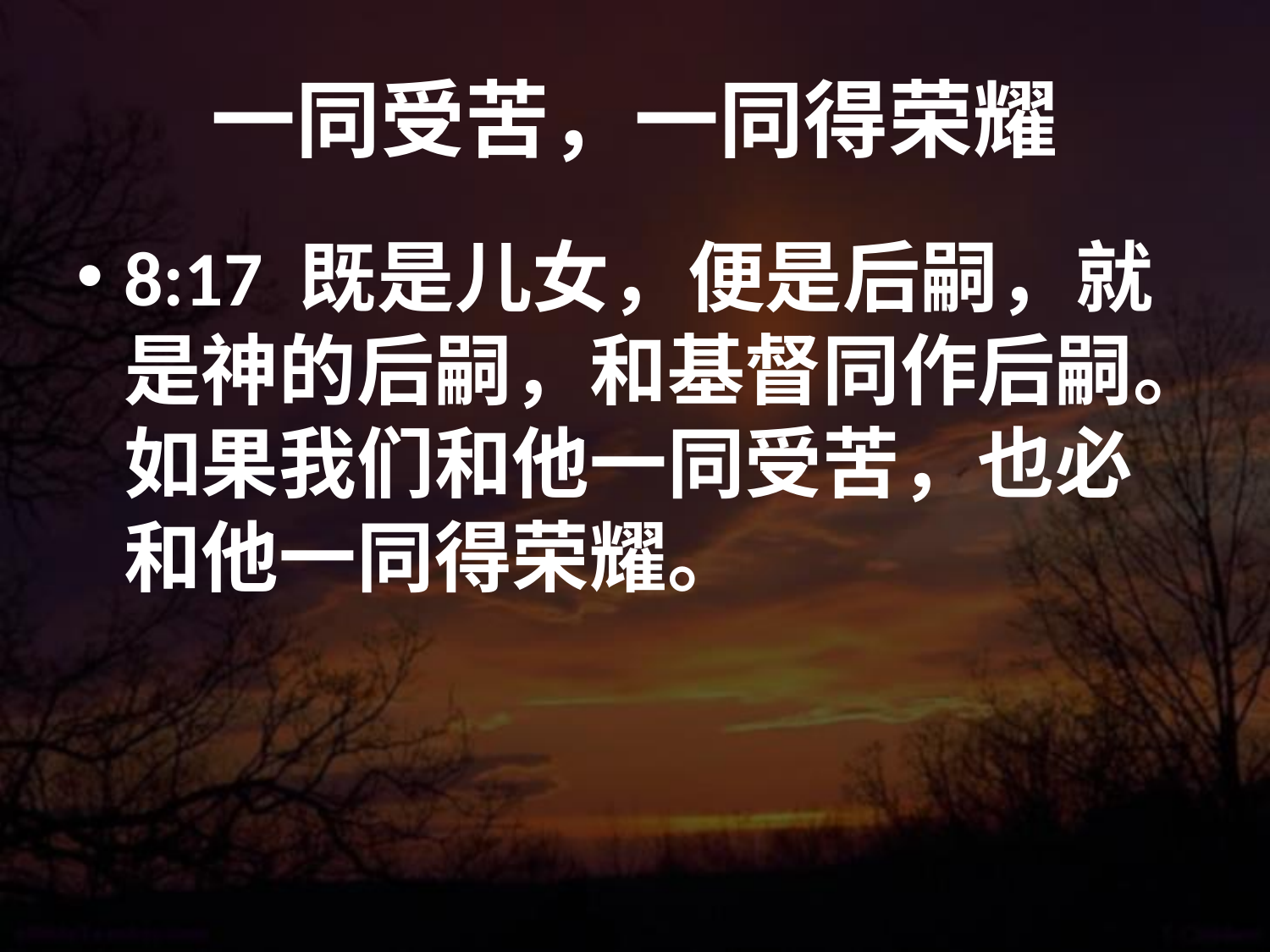

# 一同受苦，一同得荣耀
8:17 既是儿女，便是后嗣，就是神的后嗣，和基督同作后嗣。如果我们和他一同受苦，也必和他一同得荣耀。